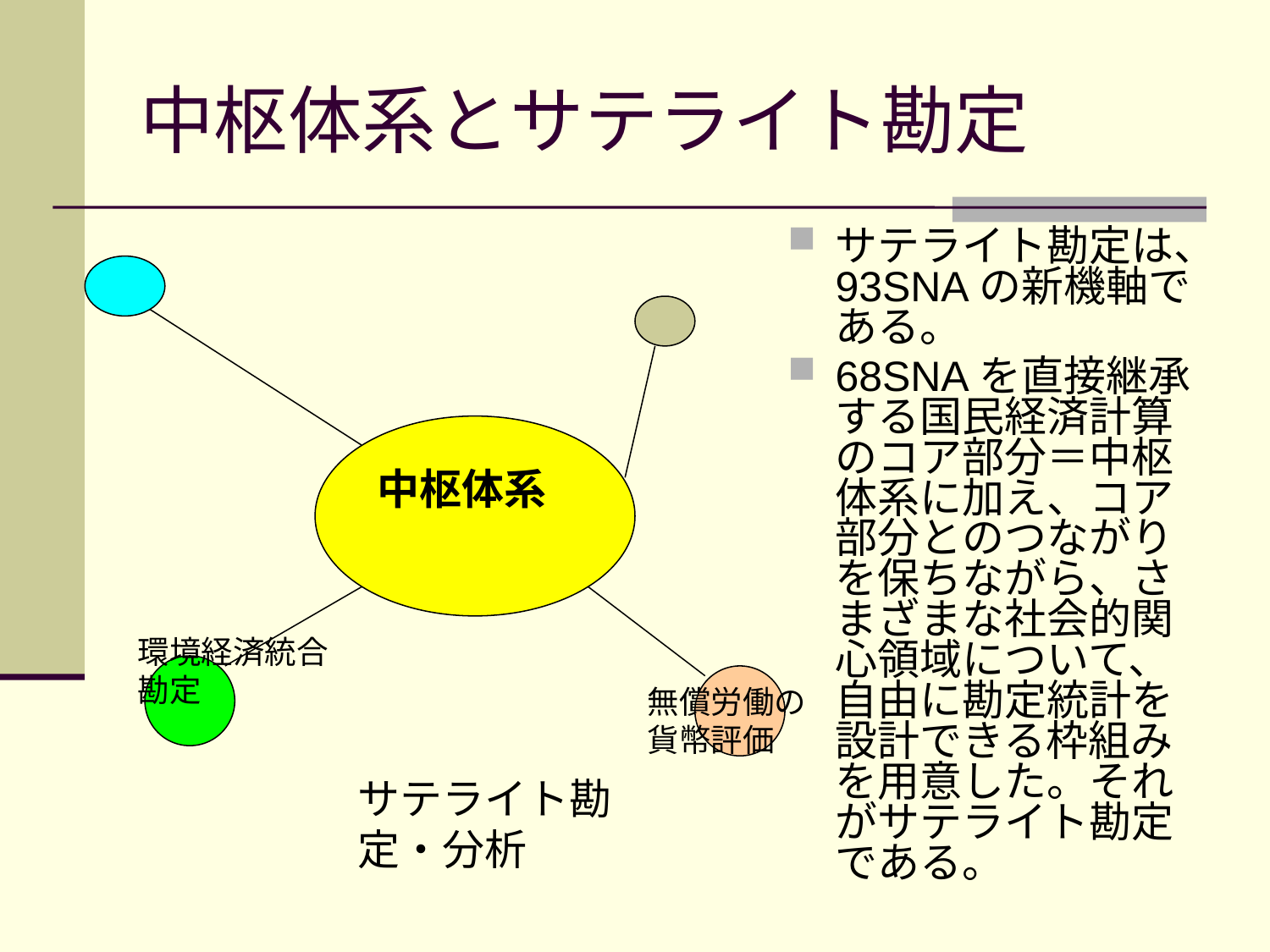

# 中枢体系とサテライト勘定
サテライト勘定は、93SNAの新機軸である。
68SNAを直接継承する国民経済計算のコア部分＝中枢体系に加え、コア部分とのつながりを保ちながら、さまざまな社会的関心領域について、自由に勘定統計を設計できる枠組みを用意した。それがサテライト勘定である。

中枢体系
環境経済統合勘定

無償労働の貨幣評価
サテライト勘定・分析